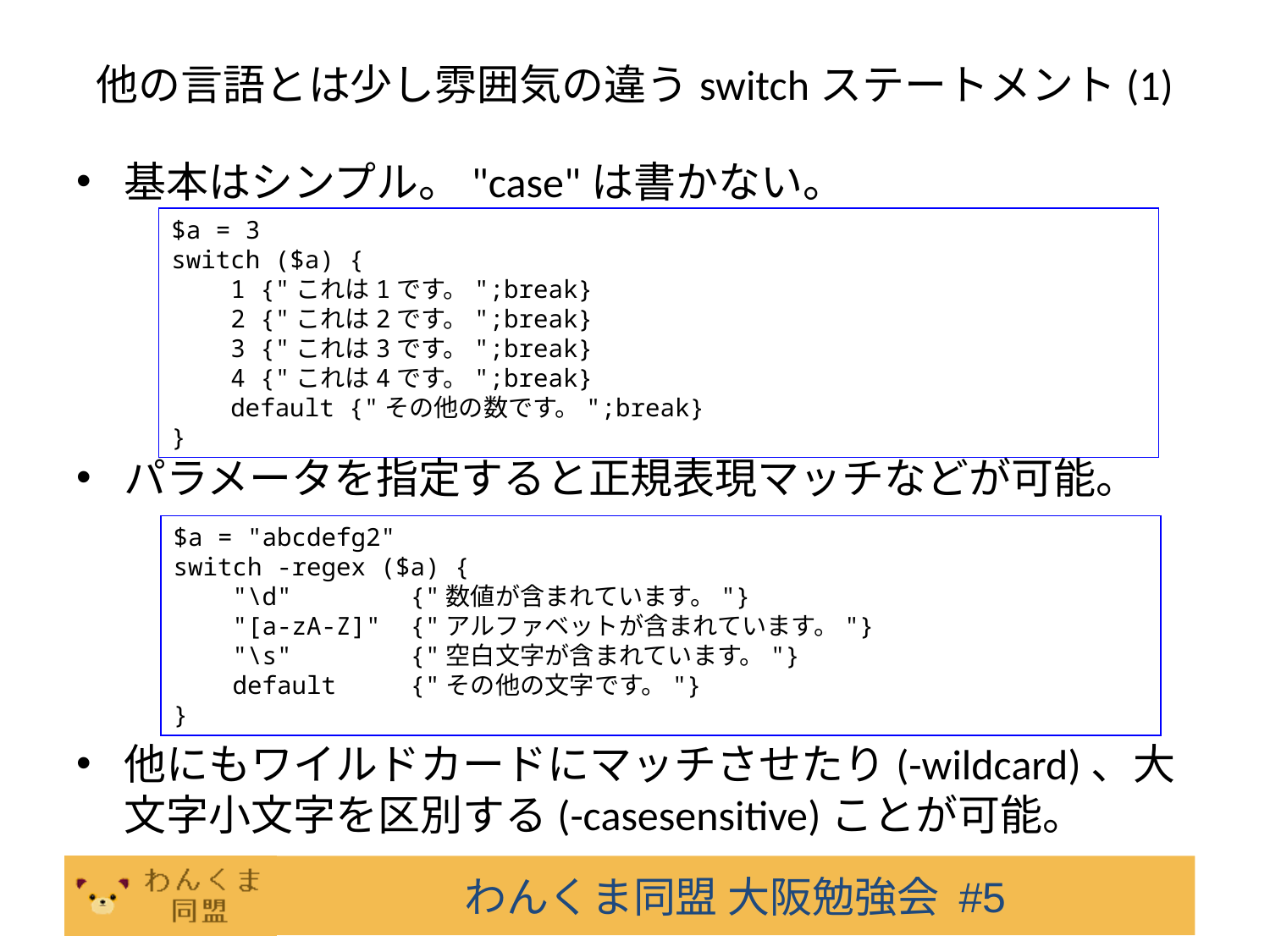

# 他の言語とは少し雰囲気の違うswitchステートメント(1)
基本はシンプル。"case"は書かない。

パラメータを指定すると正規表現マッチなどが可能。

他にもワイルドカードにマッチさせたり(-wildcard)、大文字小文字を区別する(-casesensitive)ことが可能。
$a = 3
switch ($a) {
    1 {"これは1です。";break}
    2 {"これは2です。";break}
    3 {"これは3です。";break}
    4 {"これは4です。";break}
    default {"その他の数です。";break}
}
$a = "abcdefg2"
switch -regex ($a) {
    "\d"        {"数値が含まれています。"}
    "[a-zA-Z]"  {"アルファベットが含まれています。"}
    "\s"        {"空白文字が含まれています。"}
    default     {"その他の文字です。"}
}